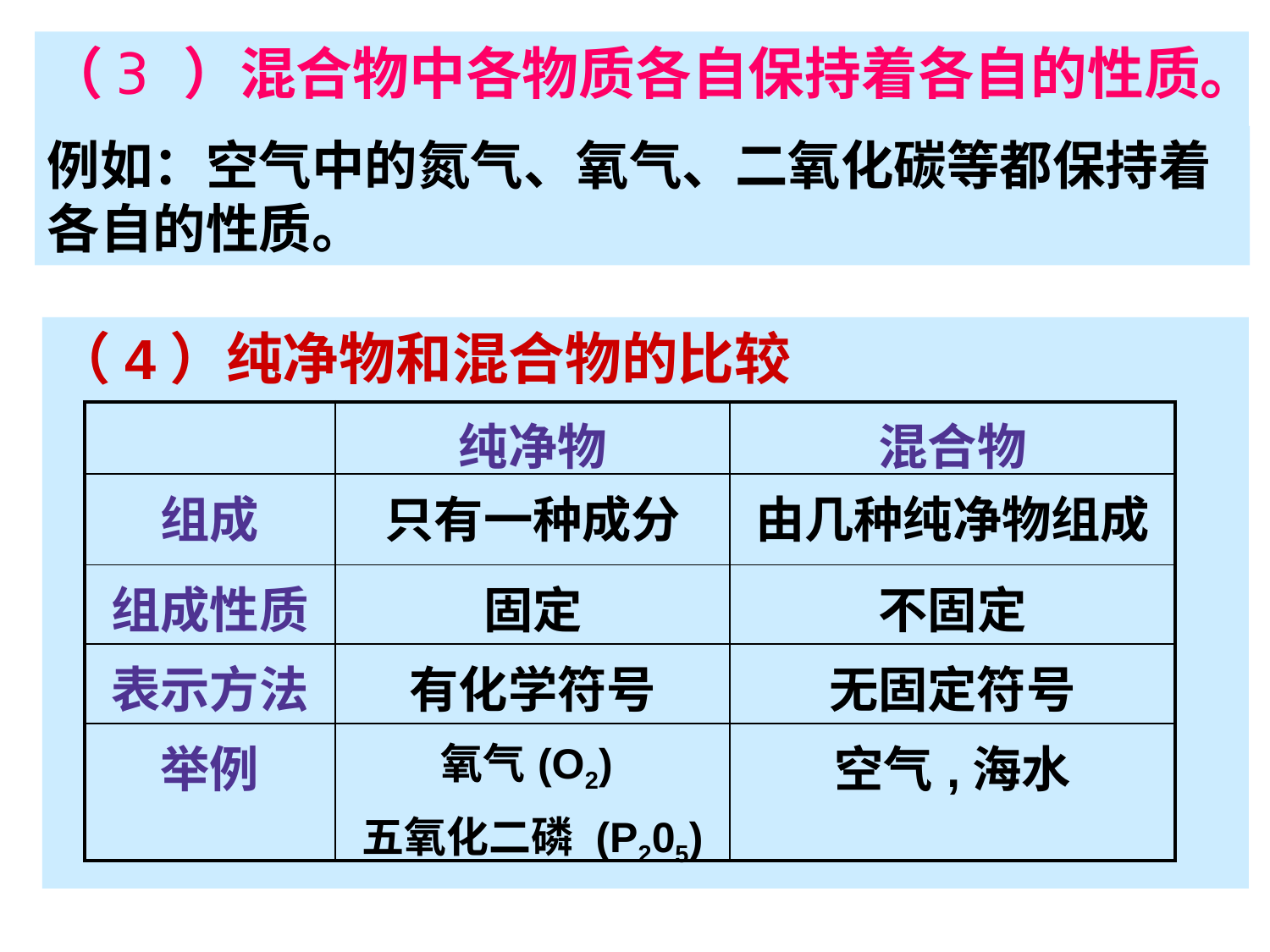

（3 ）混合物中各物质各自保持着各自的性质。

例如：空气中的氮气、氧气、二氧化碳等都保持着各自的性质。
（4）纯净物和混合物的比较
|  | 纯净物 | 混合物 |
| --- | --- | --- |
| 组成 | 只有一种成分 | 由几种纯净物组成 |
| 组成性质 | 固定 | 不固定 |
| 表示方法 | 有化学符号 | 无固定符号 |
| 举例 | 氧气(O2) 五氧化二磷 (P205) | 空气,海水 |